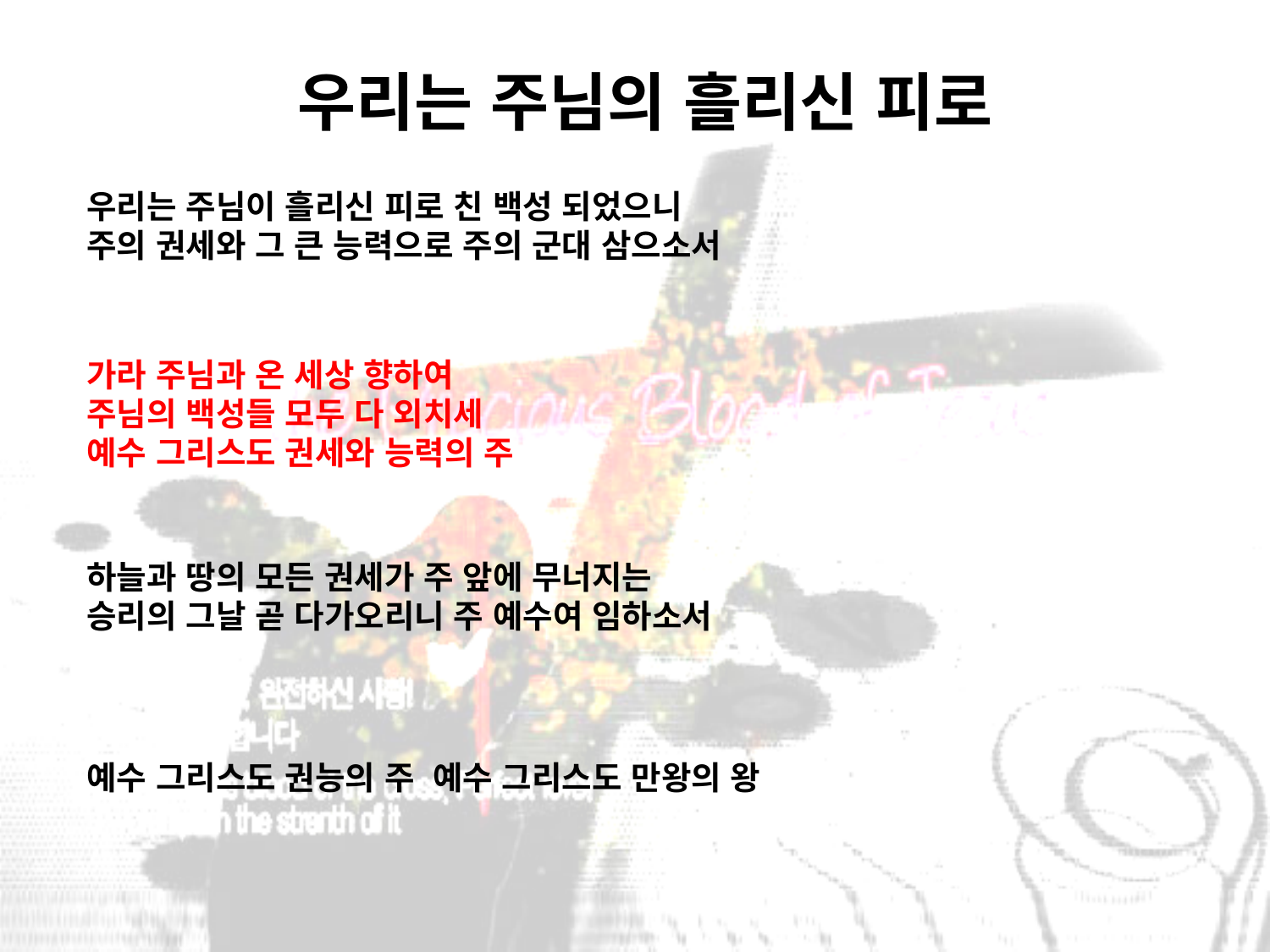

# 우리는 주님의 흘리신 피로
우리는 주님이 흘리신 피로 친 백성 되었으니
주의 권세와 그 큰 능력으로 주의 군대 삼으소서

가라 주님과 온 세상 향하여
주님의 백성들 모두 다 외치세
예수 그리스도 권세와 능력의 주
하늘과 땅의 모든 권세가 주 앞에 무너지는
승리의 그날 곧 다가오리니 주 예수여 임하소서
예수 그리스도 권능의 주  예수 그리스도 만왕의 왕